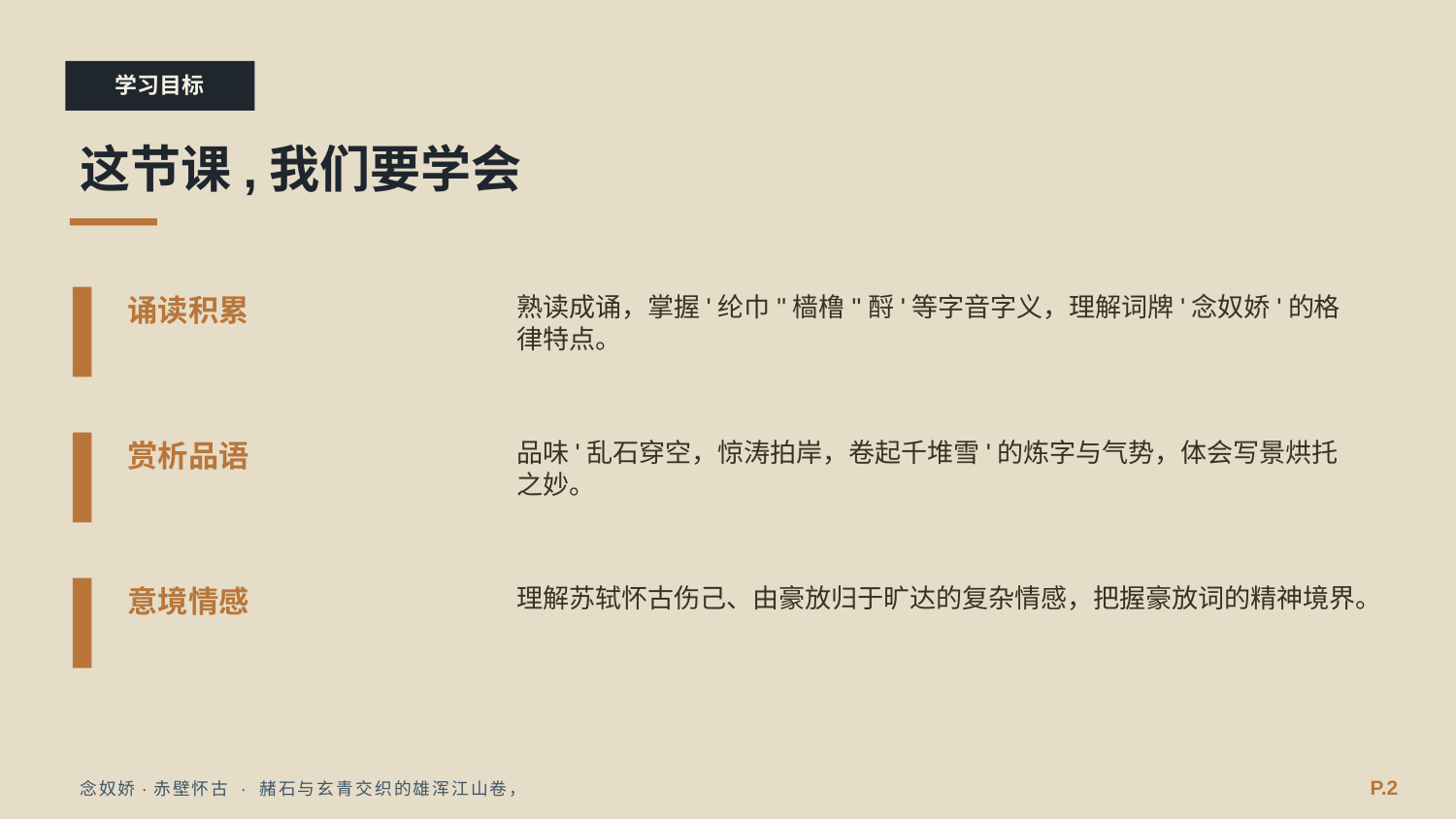

学习目标

这节课,我们要学会

诵读积累
熟读成诵，掌握'纶巾''樯橹''酹'等字音字义，理解词牌'念奴娇'的格律特点。

赏析品语
品味'乱石穿空，惊涛拍岸，卷起千堆雪'的炼字与气势，体会写景烘托之妙。

意境情感
理解苏轼怀古伤己、由豪放归于旷达的复杂情感，把握豪放词的精神境界。

P.2
念奴娇·赤壁怀古 · 赭石与玄青交织的雄浑江山卷，